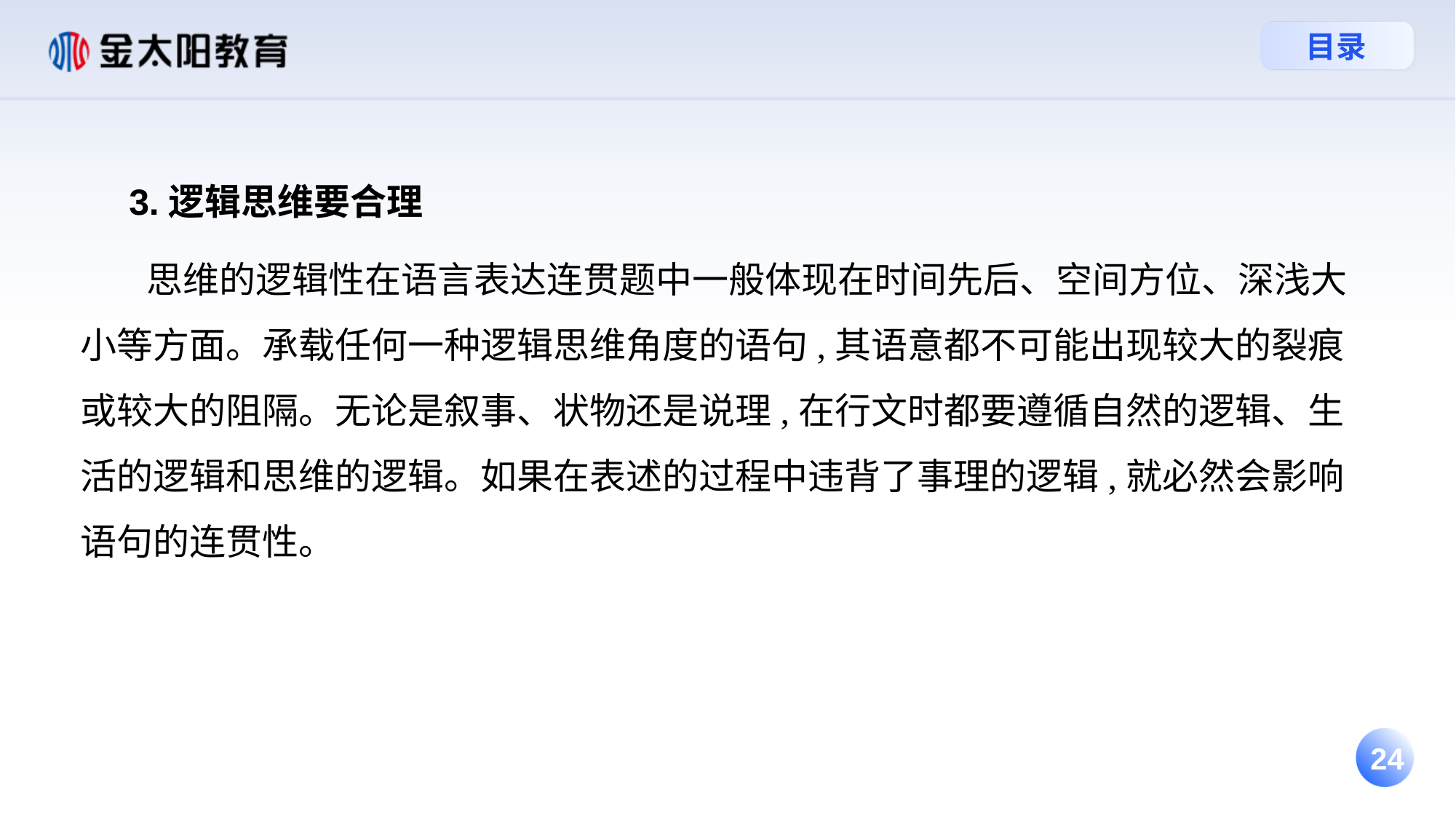

3.逻辑思维要合理
      思维的逻辑性在语言表达连贯题中一般体现在时间先后、空间方位、深浅大小等方面。承载任何一种逻辑思维角度的语句,其语意都不可能出现较大的裂痕或较大的阻隔。无论是叙事、状物还是说理,在行文时都要遵循自然的逻辑、生活的逻辑和思维的逻辑。如果在表述的过程中违背了事理的逻辑,就必然会影响语句的连贯性。